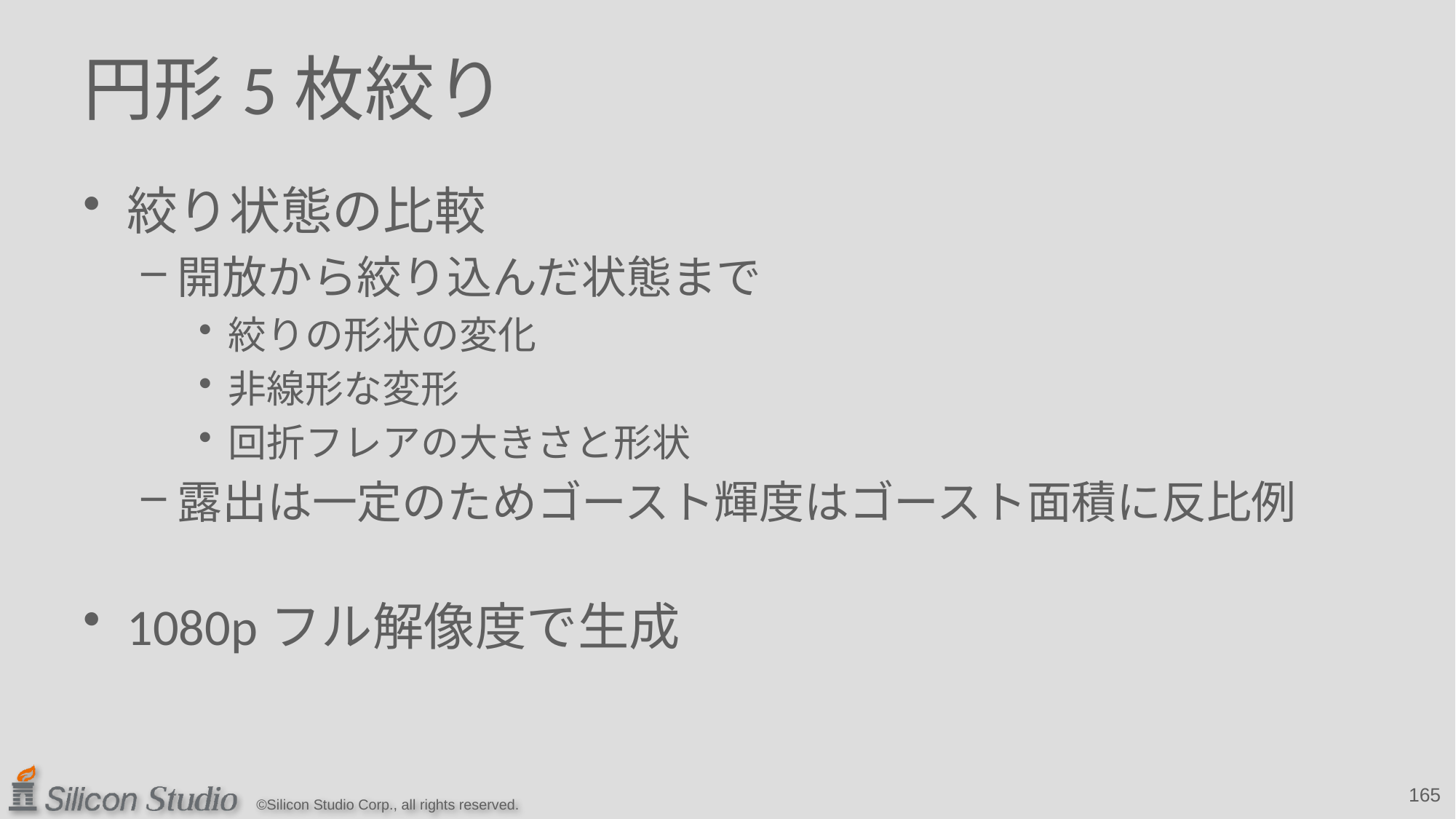

# 円形5枚絞り
絞り状態の比較
開放から絞り込んだ状態まで
絞りの形状の変化
非線形な変形
回折フレアの大きさと形状
露出は一定のためゴースト輝度はゴースト面積に反比例

1080pフル解像度で生成

165